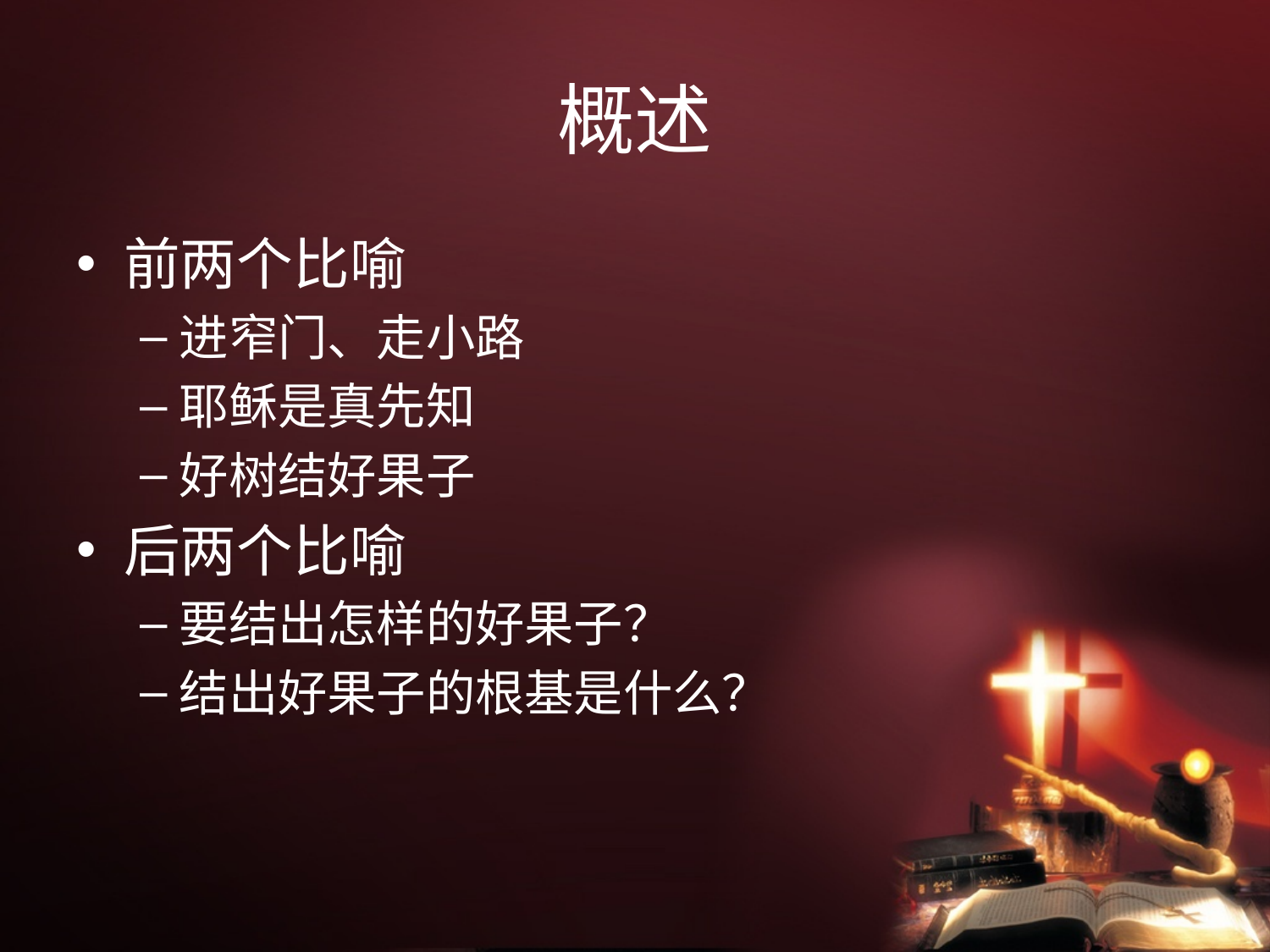

# 概述
前两个比喻
进窄门、走小路
耶稣是真先知
好树结好果子
后两个比喻
要结出怎样的好果子？
结出好果子的根基是什么？